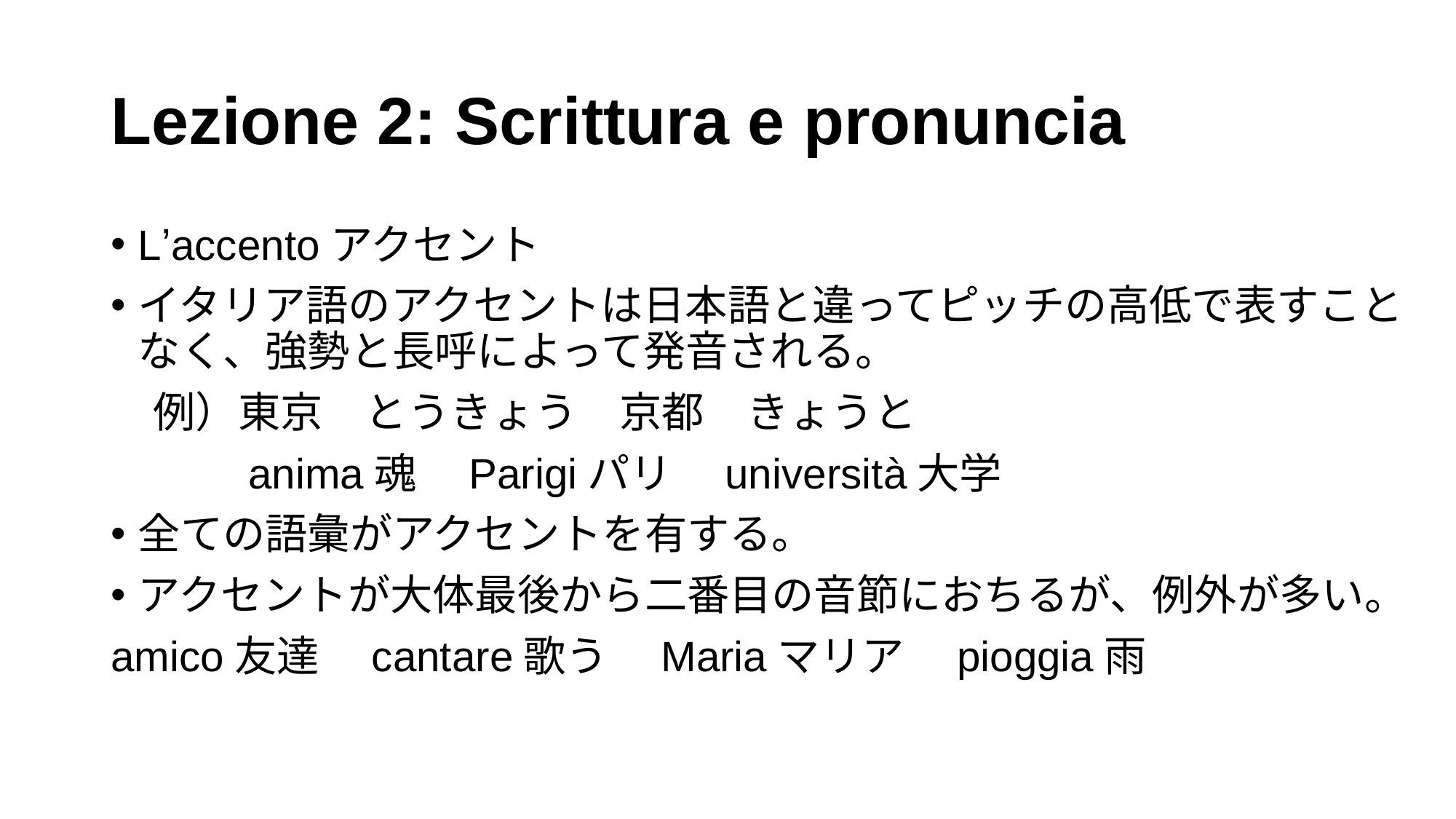

# Lezione 2: Scrittura e pronuncia
Lʼaccentoアクセント
イタリア語のアクセントは日本語と違ってピッチの高低で表すことなく、強勢と長呼によって発音される。
　例）東京　とうきょう　京都　きょうと
　　　anima魂　Parigiパリ　università大学
全ての語彙がアクセントを有する。
アクセントが大体最後から二番目の音節におちるが、例外が多い。
amico友達　cantare歌う　Mariaマリア　pioggia雨